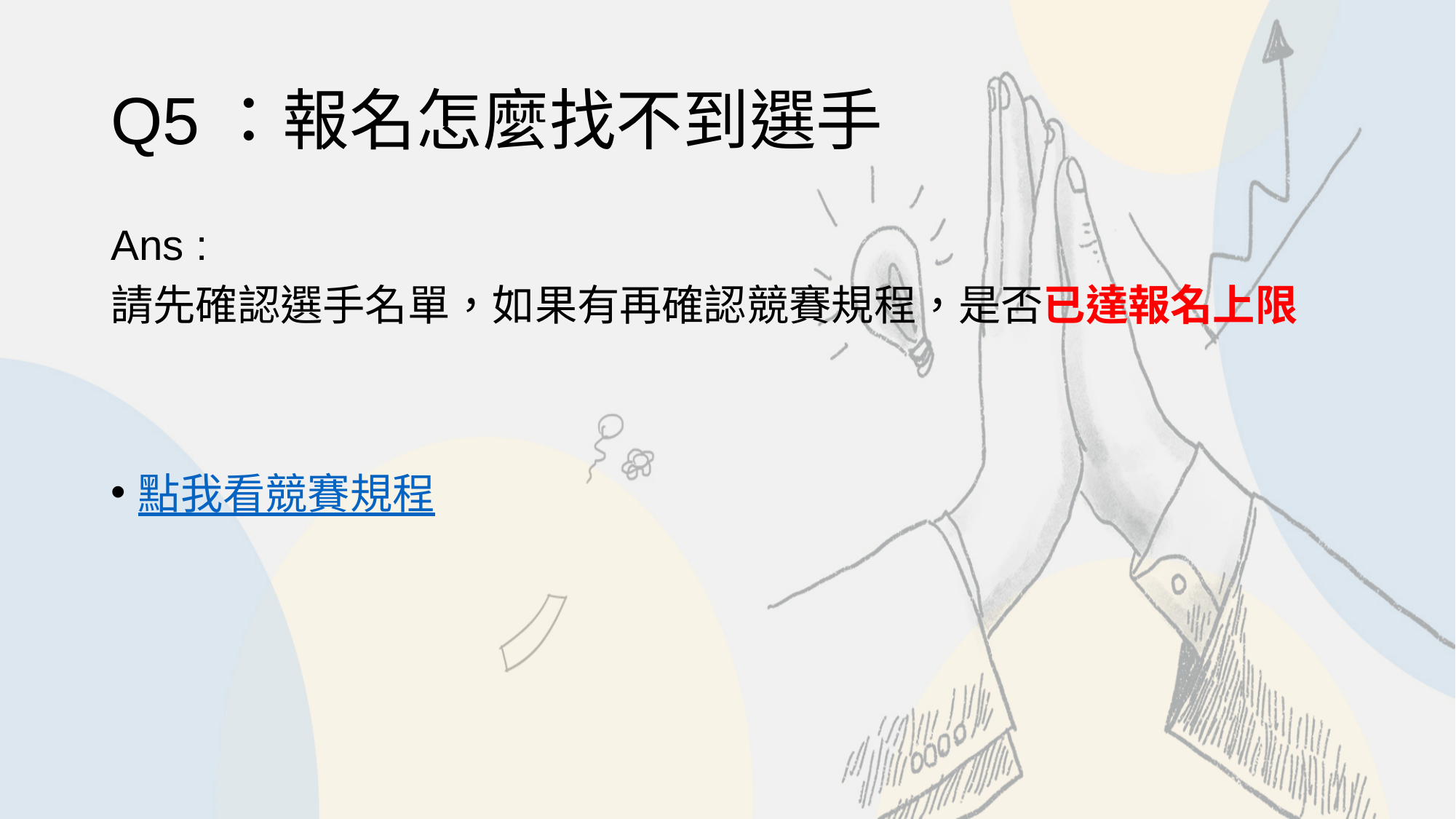

# Q5：報名怎麼找不到選手
Ans :
請先確認選手名單，如果有再確認競賽規程，是否已達報名上限

點我看競賽規程